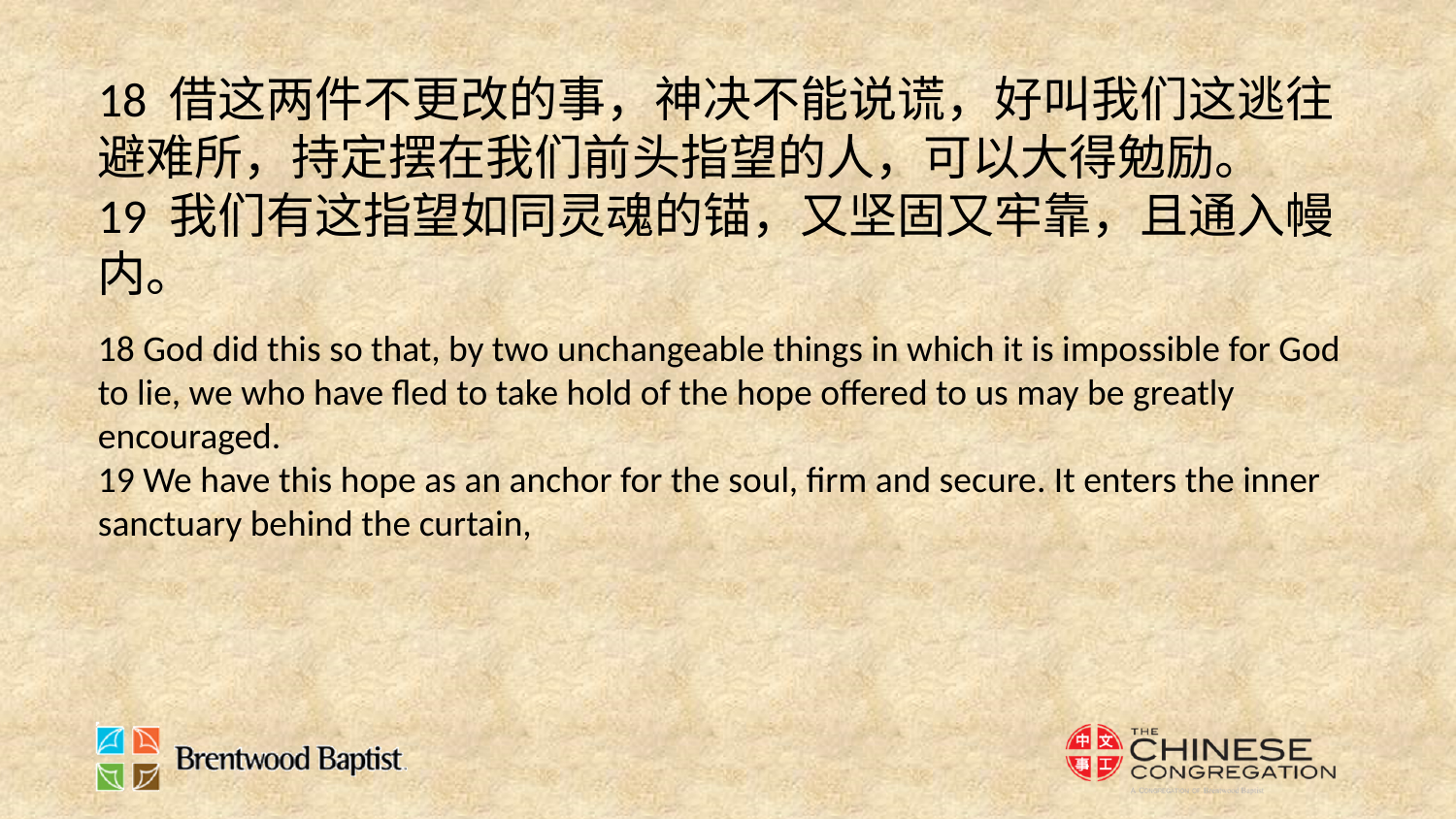

18 借这两件不更改的事，神决不能说谎，好叫我们这逃往避难所，持定摆在我们前头指望的人，可以大得勉励。
19 我们有这指望如同灵魂的锚，又坚固又牢靠，且通入幔内。

18 God did this so that, by two unchangeable things in which it is impossible for God to lie, we who have fled to take hold of the hope offered to us may be greatly encouraged.
19 We have this hope as an anchor for the soul, firm and secure. It enters the inner sanctuary behind the curtain,